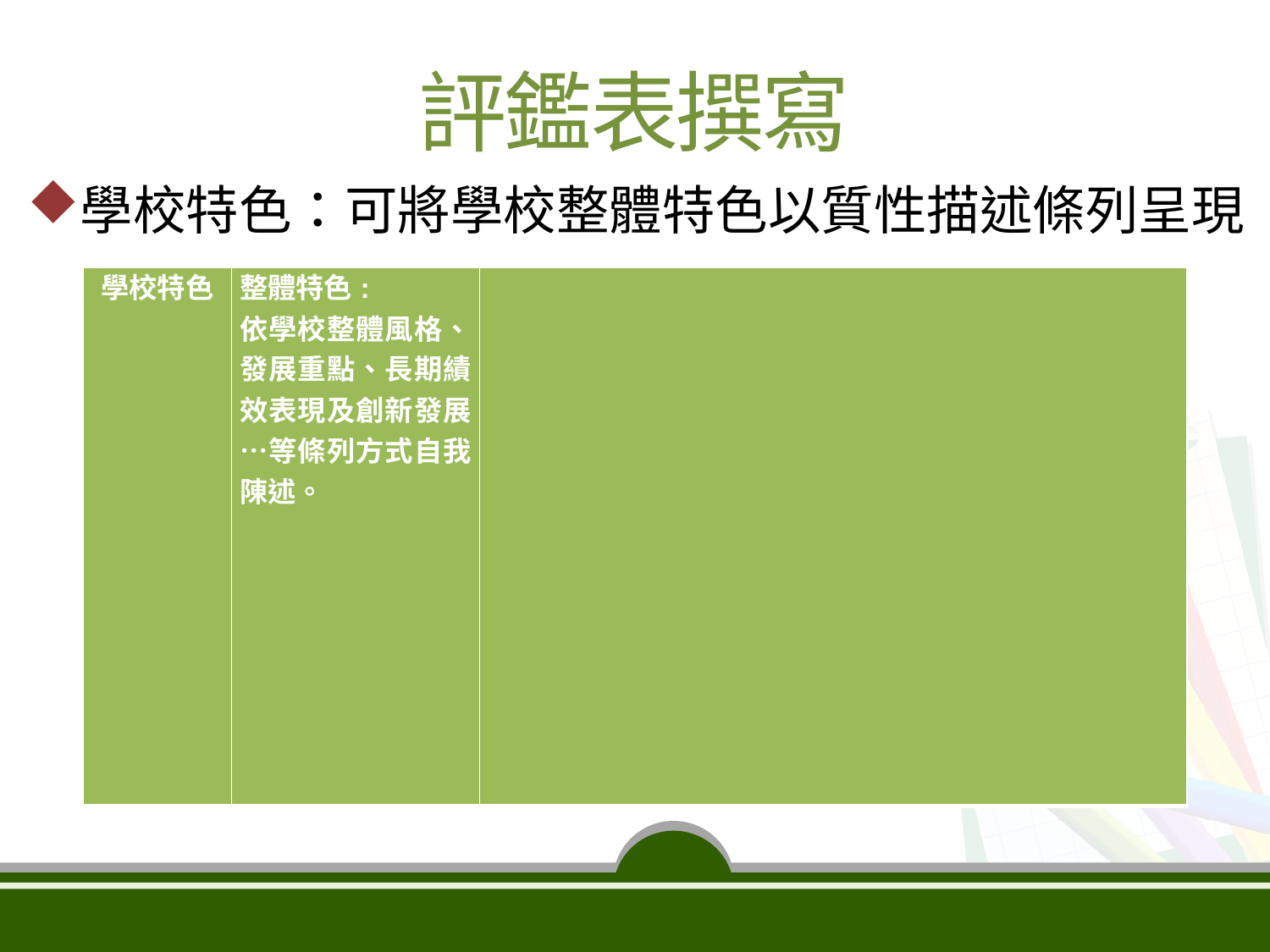

評鑑表撰寫
學校特色：可將學校整體特色以質性描述條列呈現

| 學校特色 | 整體特色: 依學校整體風格、發展重點、長期績效表現及創新發展…等條列方式自我陳述。 |  |
| --- | --- | --- |